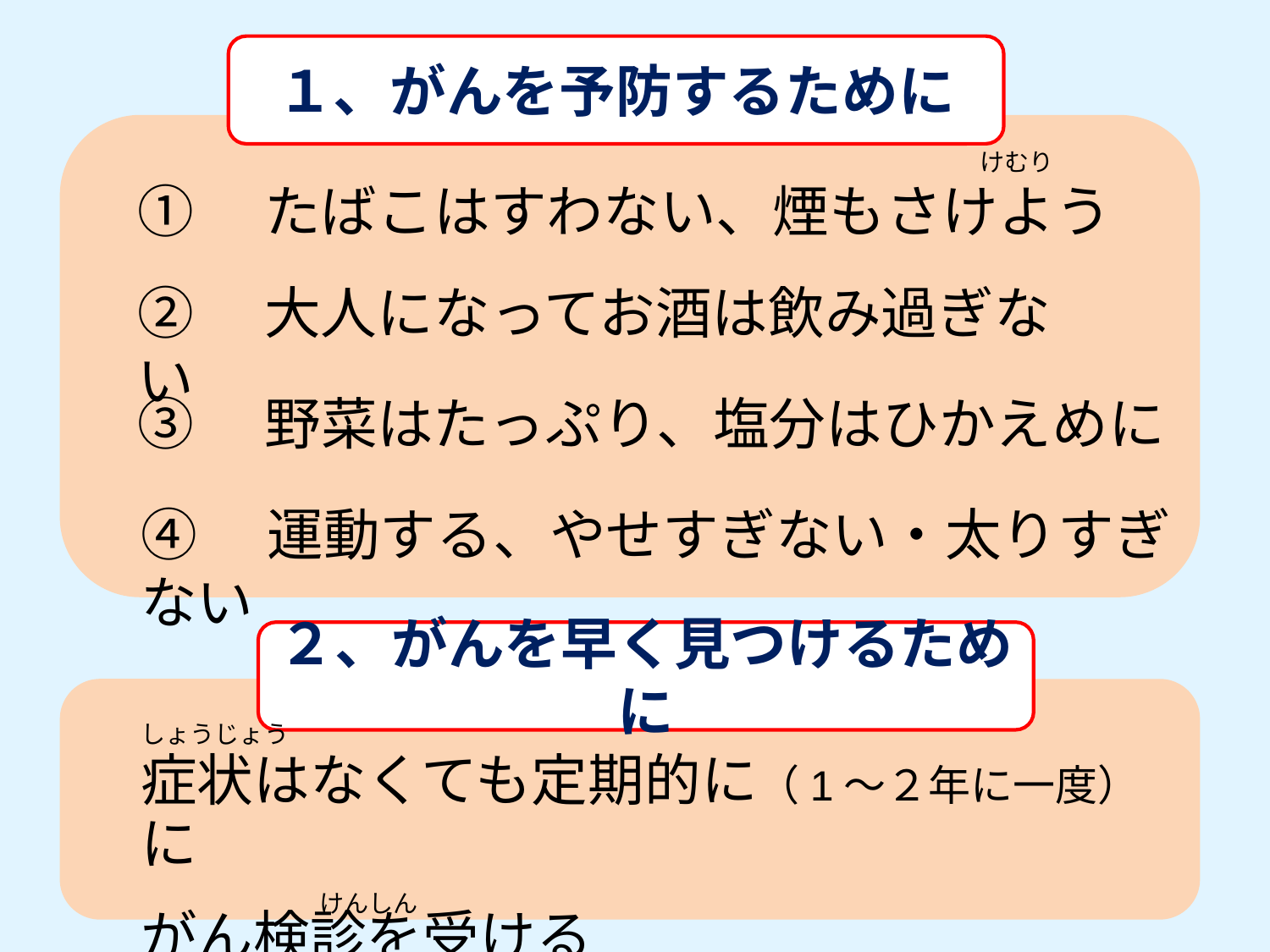

１、がんを予防するために

　　　　　　　　　　　　　　　　　　　　　　　　　　　　　　　　　　けむり
①　たばこはすわない、煙もさけよう
②　大人になってお酒は飲み過ぎない

③　野菜はたっぷり、塩分はひかえめに
④　運動する、やせすぎない・太りすぎない
２、がんを早く見つけるために

しょうじょう
症状はなくても定期的に（1～２年に一度）に
　　　　　　　 けんしん
がん検診を受ける